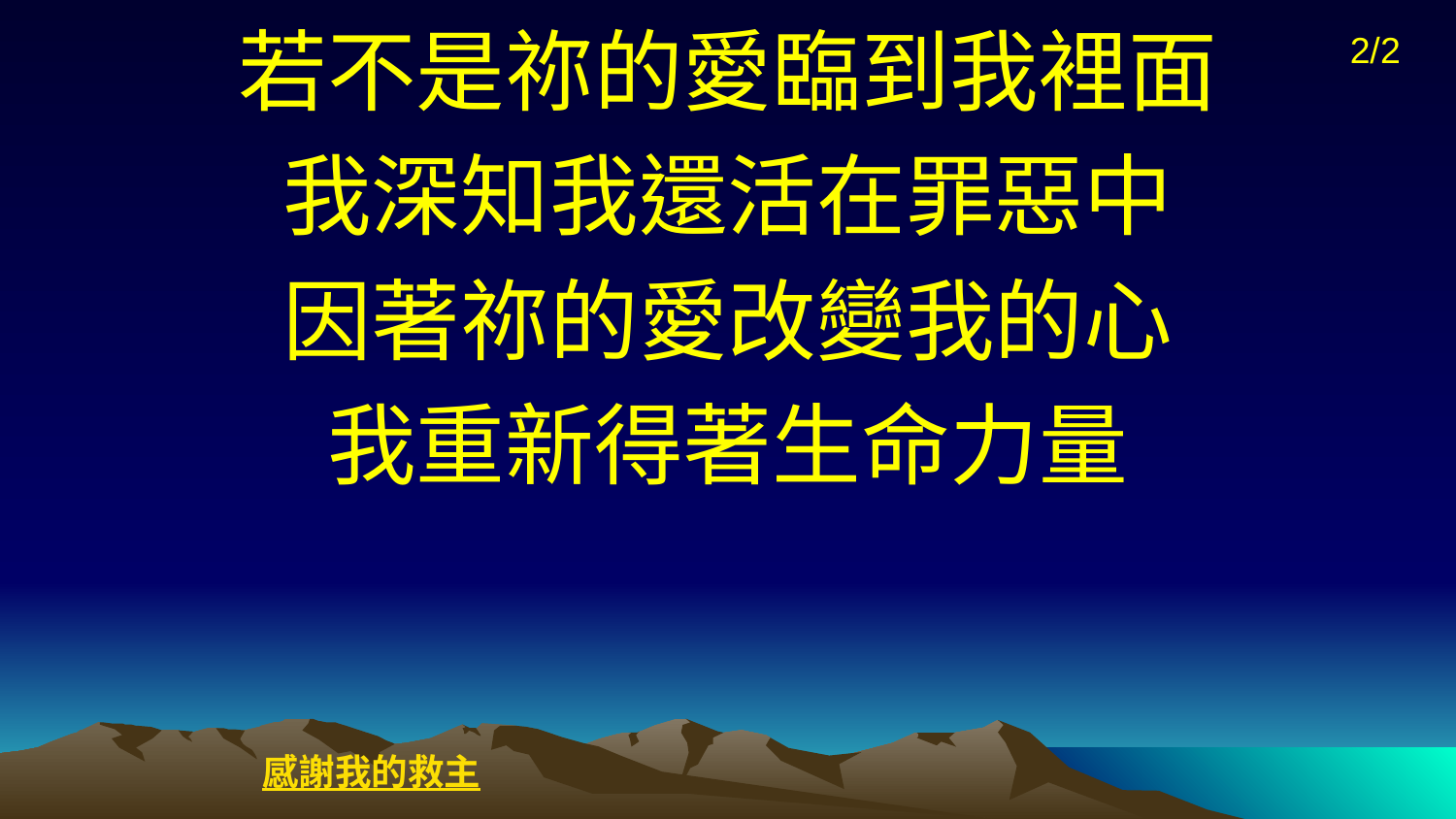

若不是祢的愛臨到我裡面
我深知我還活在罪惡中
因著祢的愛改變我的心
我重新得著生命力量
2/2
感謝我的救主